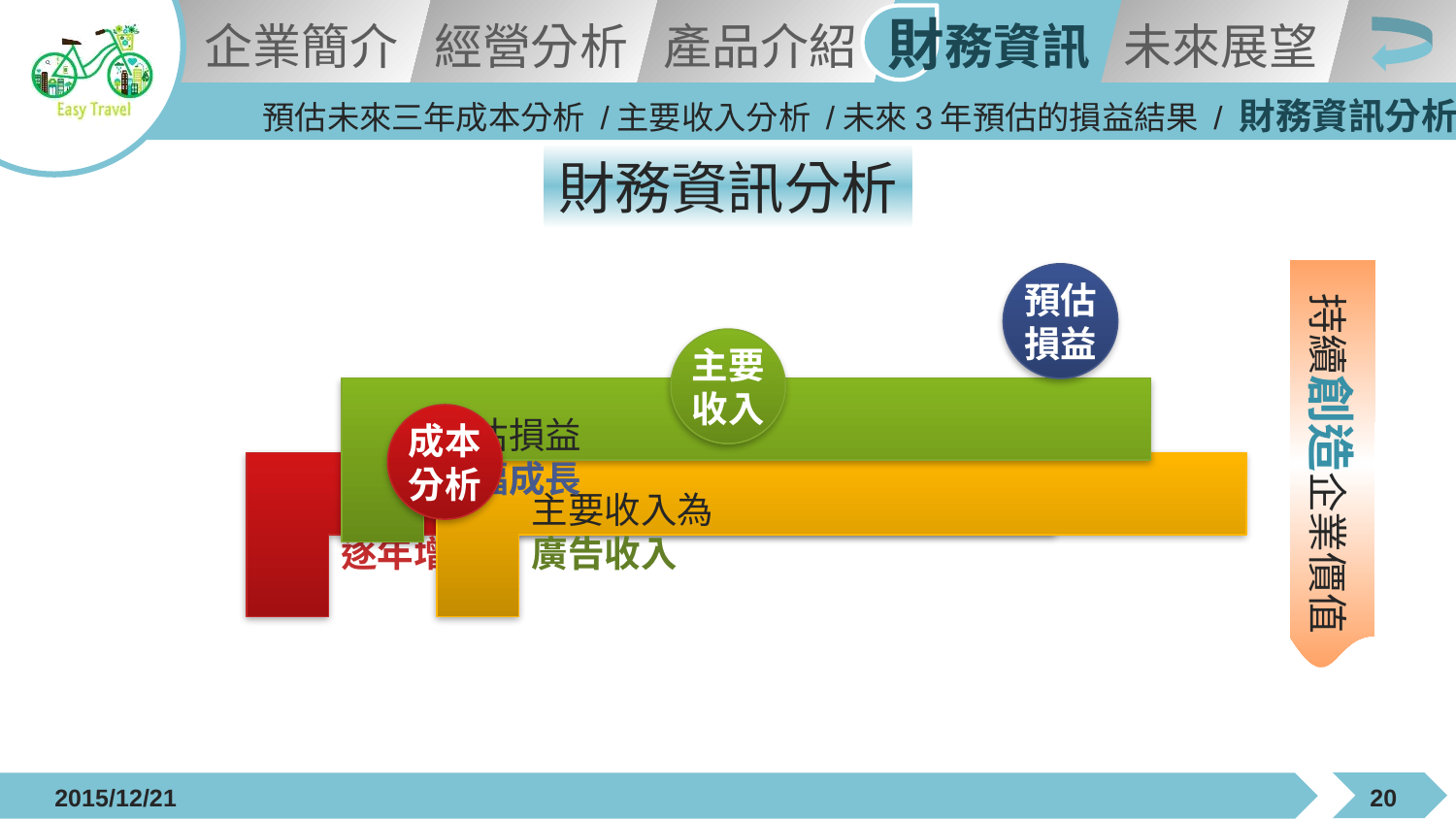

預估未來三年成本分析 /主要收入分析 /未來3年預估的損益結果 / 財務資訊分析
財務資訊分析
持續創造企業價值
預估
損益
主要
收入

成本
分析
2015/12/21
20